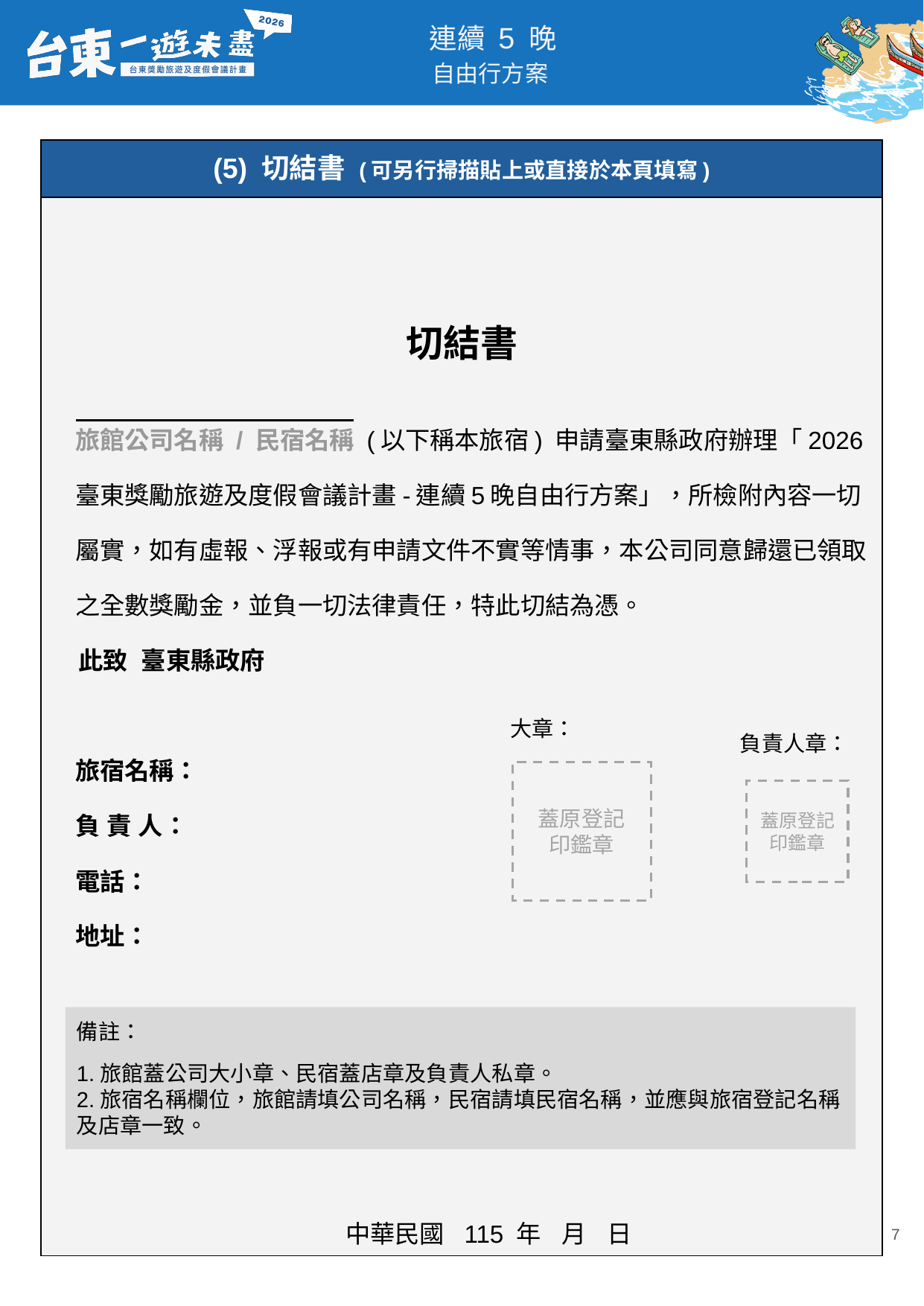

| (5) 切結書 (可另行掃描貼上或直接於本頁填寫) |
| --- |
| 切結書 旅館公司名稱 / 民宿名稱 (以下稱本旅宿) 申請臺東縣政府辦理「2026臺東獎勵旅遊及度假會議計畫-連續5晚自由行方案」，所檢附內容一切屬實，如有虛報、浮報或有申請文件不實等情事，本公司同意歸還已領取之全數獎勵金，並負一切法律責任，特此切結為憑。 此致 臺東縣政府 旅宿名稱： 負 責 人： 電話： 地址： |
大章：
負責人章：
蓋原登記
印鑑章
蓋原登記
印鑑章
備註：
1.旅館蓋公司大小章、民宿蓋店章及負責人私章。
2.旅宿名稱欄位，旅館請填公司名稱，民宿請填民宿名稱，並應與旅宿登記名稱及店章一致。
中華民國  115 年   月   日
7